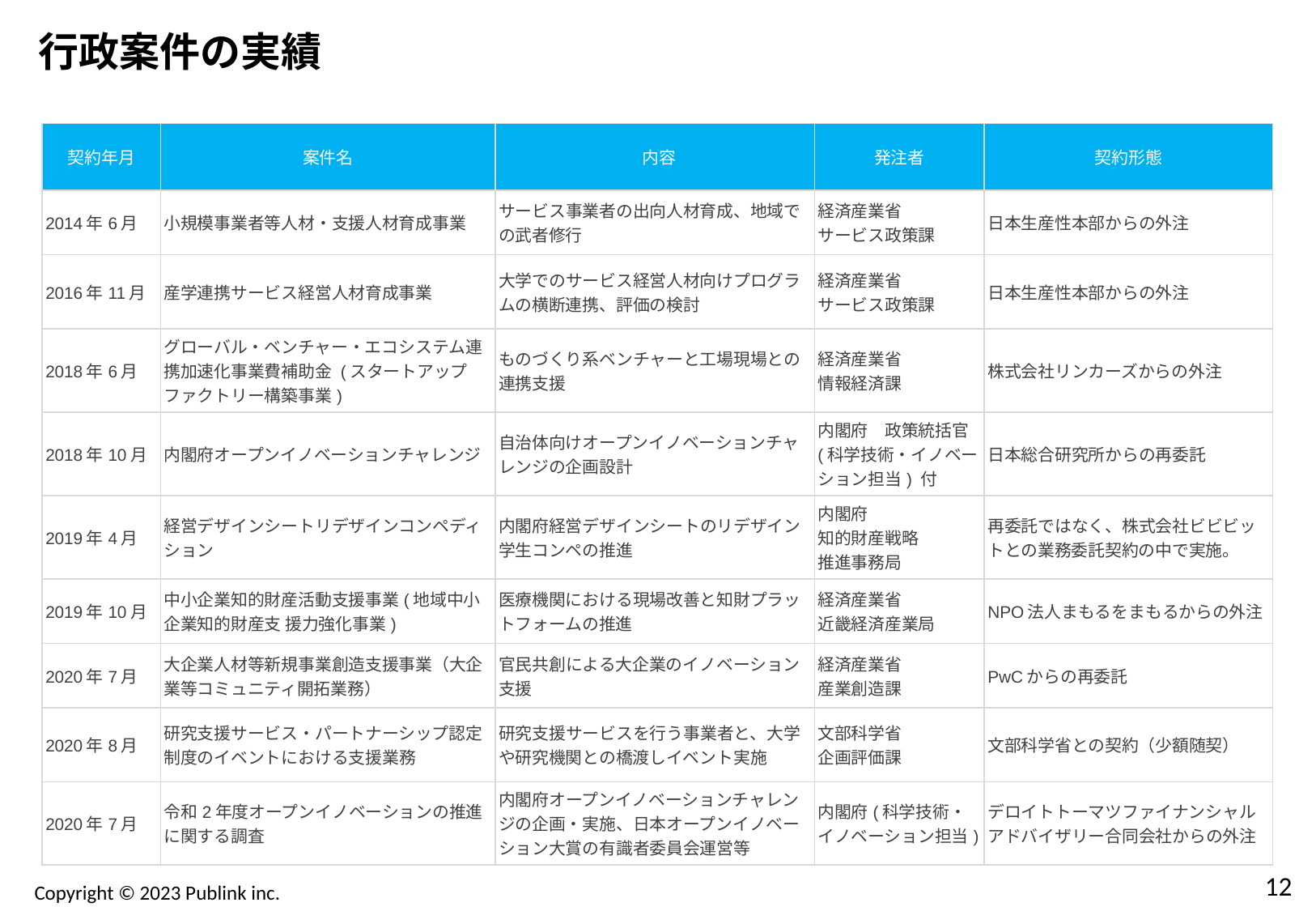

行政案件の実績
| 契約年月 | 案件名 | 内容 | 発注者 | 契約形態 |
| --- | --- | --- | --- | --- |
| 2014年6月 | 小規模事業者等人材・支援人材育成事業 | サービス事業者の出向人材育成、地域での武者修行 | 経済産業省 サービス政策課 | 日本生産性本部からの外注 |
| 2016年11月 | 産学連携サービス経営人材育成事業 | 大学でのサービス経営人材向けプログラムの横断連携、評価の検討 | 経済産業省 サービス政策課 | 日本生産性本部からの外注 |
| 2018年6月 | グローバル・ベンチャー・エコシステム連携加速化事業費補助金 (スタートアップファクトリー構築事業) | ものづくり系ベンチャーと工場現場との連携支援 | 経済産業省 情報経済課 | 株式会社リンカーズからの外注 |
| 2018年10月 | 内閣府オープンイノベーションチャレンジ | 自治体向けオープンイノベーションチャレンジの企画設計 | 内閣府　政策統括官 (科学技術・イノベーション担当) 付 | 日本総合研究所からの再委託 |
| 2019年4月 | 経営デザインシートリデザインコンペディション | 内閣府経営デザインシートのリデザイン学生コンペの推進 | 内閣府 知的財産戦略 推進事務局 | 再委託ではなく、株式会社ビビビットとの業務委託契約の中で実施。 |
| 2019年10月 | 中小企業知的財産活動支援事業(地域中小企業知的財産支 援力強化事業) | 医療機関における現場改善と知財プラットフォームの推進 | 経済産業省　 近畿経済産業局 | NPO法人まもるをまもるからの外注 |
| 2020年7月 | 大企業人材等新規事業創造支援事業（大企業等コミュニティ開拓業務） | 官民共創による大企業のイノベーション支援 | 経済産業省　 産業創造課 | PwCからの再委託 |
| 2020年8月 | 研究支援サービス・パートナーシップ認定制度のイベントにおける支援業務 | 研究支援サービスを行う事業者と、大学や研究機関との橋渡しイベント実施 | 文部科学省　 企画評価課 | 文部科学省との契約（少額随契） |
| 2020年7月 | 令和2年度オープンイノベーションの推進に関する調査 | 内閣府オープンイノベーションチャレンジの企画・実施、日本オープンイノベーション大賞の有識者委員会運営等 | 内閣府(科学技術・イノベーション担当) | デロイトトーマツファイナンシャルアドバイザリー合同会社からの外注 |

12
Copyright © 2023 Publink inc.